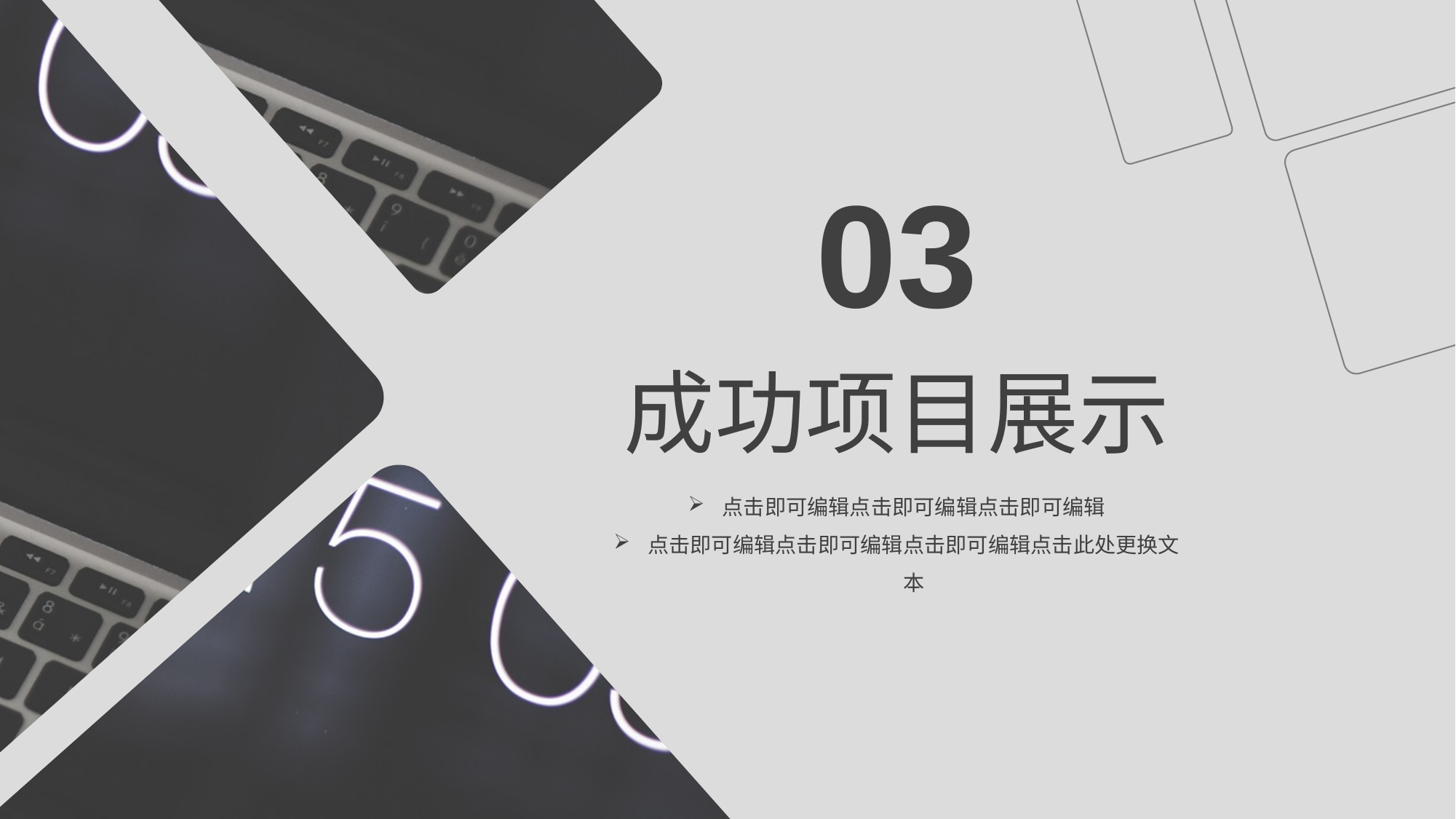

03
成功项目展示
点击即可编辑点击即可编辑点击即可编辑
点击即可编辑点击即可编辑点击即可编辑点击此处更换文本